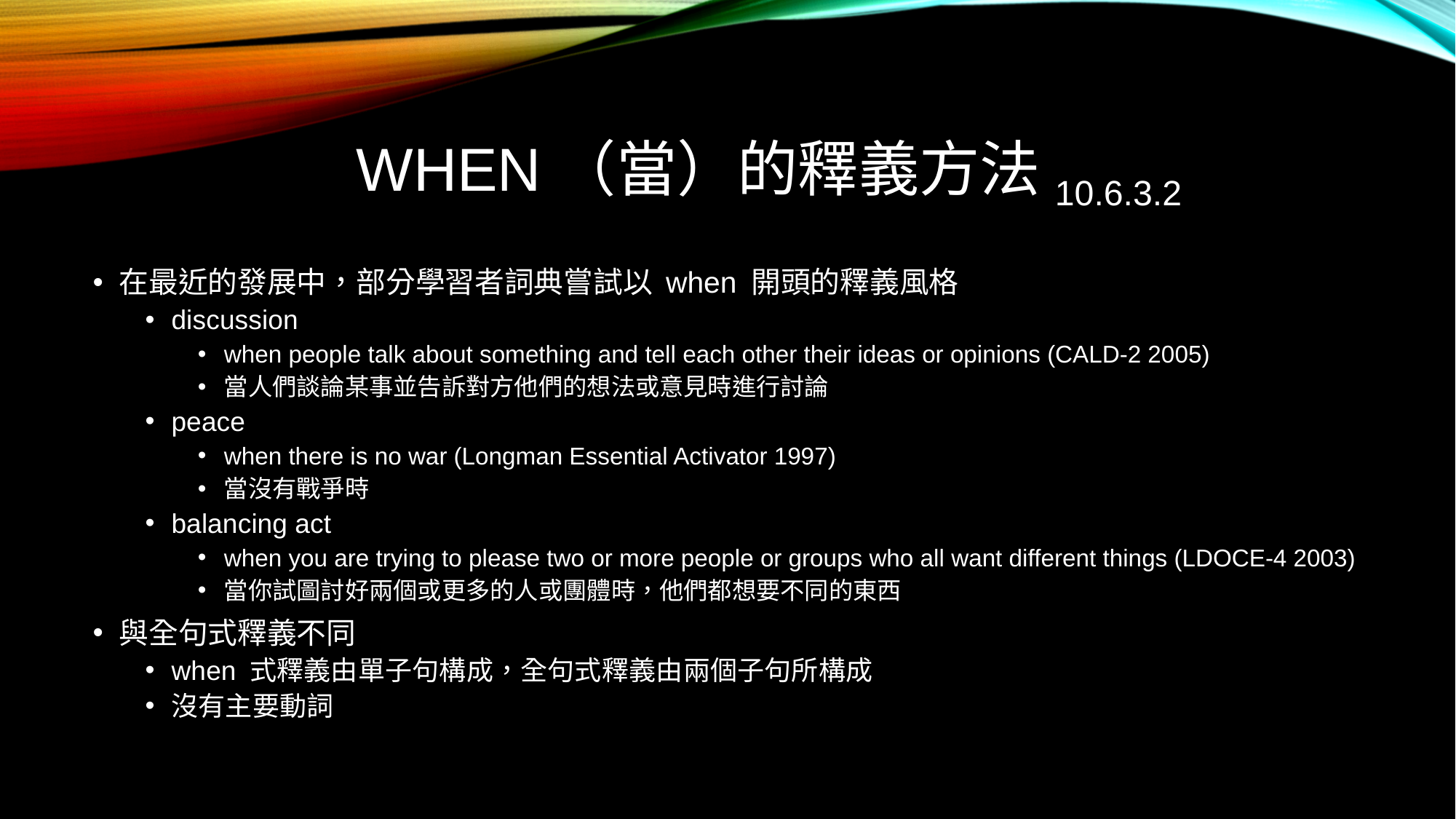

# When（當）的釋義方法10.6.3.2
在最近的發展中，部分學習者詞典嘗試以 when 開頭的釋義風格
discussion
when people talk about something and tell each other their ideas or opinions (CALD-2 2005)
當人們談論某事並告訴對方他們的想法或意見時進行討論
peace
when there is no war (Longman Essential Activator 1997)
當沒有戰爭時
balancing act
when you are trying to please two or more people or groups who all want different things (LDOCE-4 2003)
當你試圖討好兩個或更多的人或團體時，他們都想要不同的東西
與全句式釋義不同
when 式釋義由單子句構成，全句式釋義由兩個子句所構成
沒有主要動詞